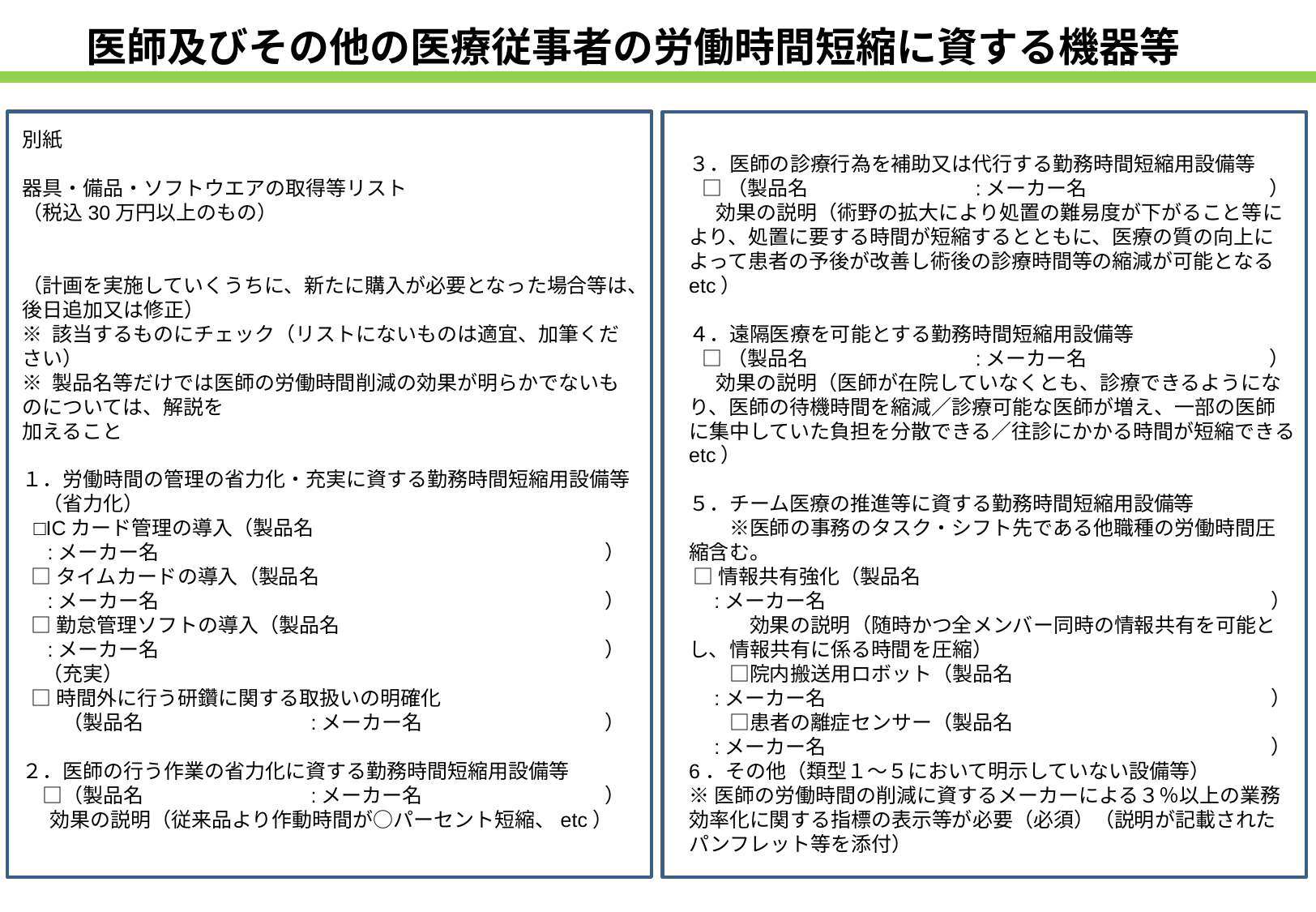

医師及びその他の医療従事者の労働時間短縮に資する機器等

別紙

器具・備品・ソフトウエアの取得等リスト
（税込30万円以上のもの）

（計画を実施していくうちに、新たに購入が必要となった場合等は、後日追加又は修正）
※ 該当するものにチェック（リストにないものは適宜、加筆ください）
※ 製品名等だけでは医師の労働時間削減の効果が明らかでないものについては、解説を
加えること

１．労働時間の管理の省力化・充実に資する勤務時間短縮用設備等
　（省力化）
  □ICカード管理の導入（製品名
　:メーカー名　　　　　　　　　　　　　　　　　　　　　　）
  □タイムカードの導入（製品名
　:メーカー名　　　　　　　　　　　　　　　　　　　　　　）
  □勤怠管理ソフトの導入（製品名
　:メーカー名　　　　　　　　　　　　　　　　　　　　　　）
　（充実）
  □時間外に行う研鑽に関する取扱いの明確化
　　（製品名　　　　　　　　:メーカー名　　　　　　　　　）

２．医師の行う作業の省力化に資する勤務時間短縮用設備等
　□（製品名　　　　　　　　:メーカー名　　　　　　　　　）
     効果の説明（従来品より作動時間が○パーセント短縮、etc）

３．医師の診療行為を補助又は代行する勤務時間短縮用設備等
   □（製品名　　　　　　　　:メーカー名　　　　　　　　　）
     効果の説明（術野の拡大により処置の難易度が下がること等により、処置に要する時間が短縮するとともに、医療の質の向上によって患者の予後が改善し術後の診療時間等の縮減が可能となる etc）

４．遠隔医療を可能とする勤務時間短縮用設備等
   □（製品名　　　　　　　　:メーカー名　　　　　　　　　）
     効果の説明（医師が在院していなくとも、診療できるようになり、医師の待機時間を縮減／診療可能な医師が増え、一部の医師に集中していた負担を分散できる／往診にかかる時間が短縮できる etc）

５．チーム医療の推進等に資する勤務時間短縮用設備等
　　※医師の事務のタスク・シフト先である他職種の労働時間圧縮含む。
 □情報共有強化（製品名
　:メーカー名　　　　　　　　　　　　　　　　　　　　　　）
　　　効果の説明（随時かつ全メンバー同時の情報共有を可能とし、情報共有に係る時間を圧縮）
　　□院内搬送用ロボット（製品名
　:メーカー名　　　　　　　　　　　　　　　　　　　　　　）
　　□患者の離症センサー（製品名
　:メーカー名　　　　　　　　　　　　　　　　　　　　　　）
6．その他（類型１～５において明示していない設備等）
※医師の労働時間の削減に資するメーカーによる３％以上の業務効率化に関する指標の表示等が必要（必須）（説明が記載されたパンフレット等を添付）